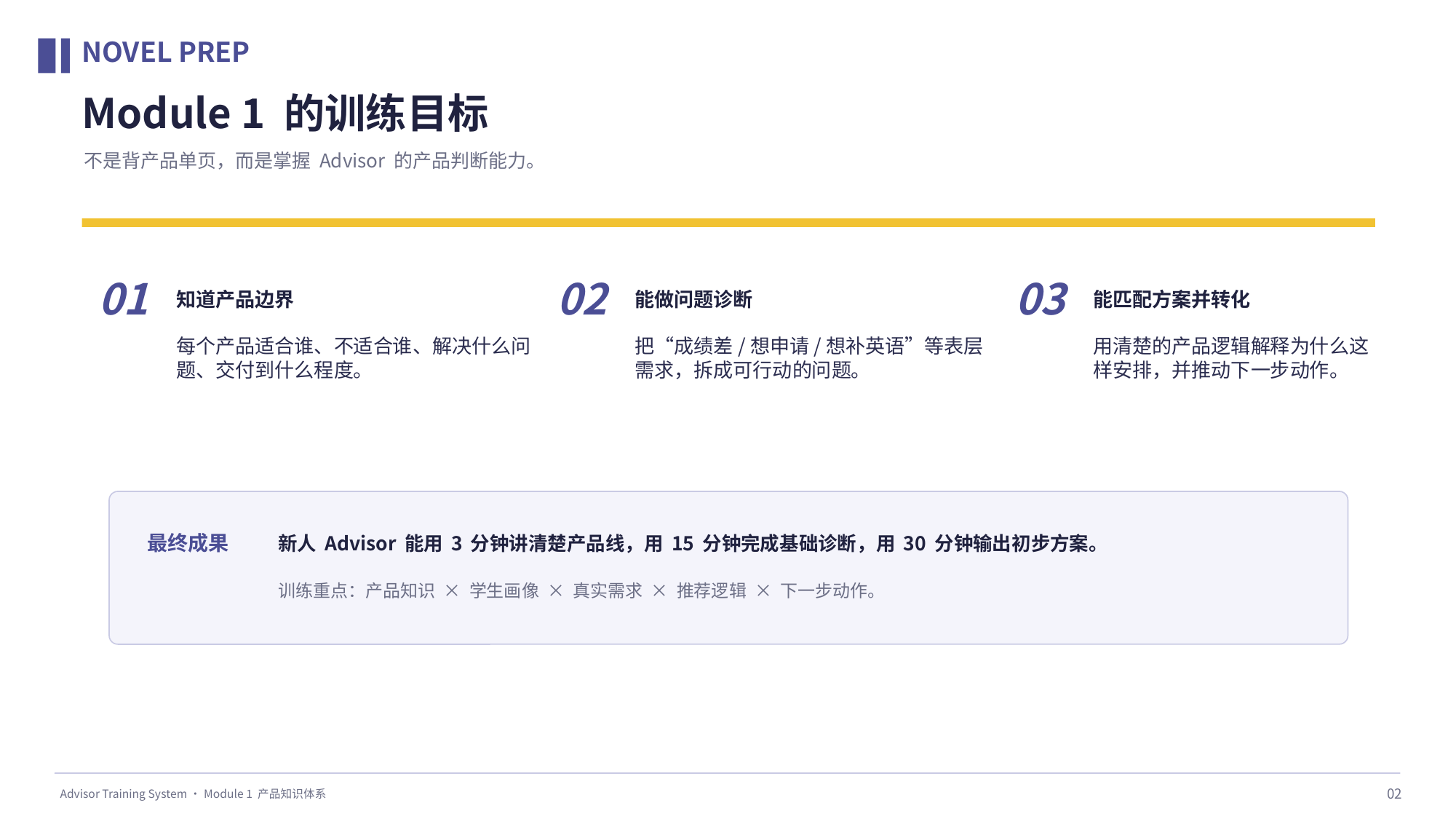

NOVEL PREP

Module 1 的训练目标
不是背产品单页，而是掌握 Advisor 的产品判断能力。

01
02
03
知道产品边界
能做问题诊断
能匹配方案并转化
每个产品适合谁、不适合谁、解决什么问题、交付到什么程度。
把“成绩差/想申请/想补英语”等表层需求，拆成可行动的问题。
用清楚的产品逻辑解释为什么这样安排，并推动下一步动作。

新人 Advisor 能用 3 分钟讲清楚产品线，用 15 分钟完成基础诊断，用 30 分钟输出初步方案。
最终成果
训练重点：产品知识 × 学生画像 × 真实需求 × 推荐逻辑 × 下一步动作。

02
Advisor Training System · Module 1 产品知识体系